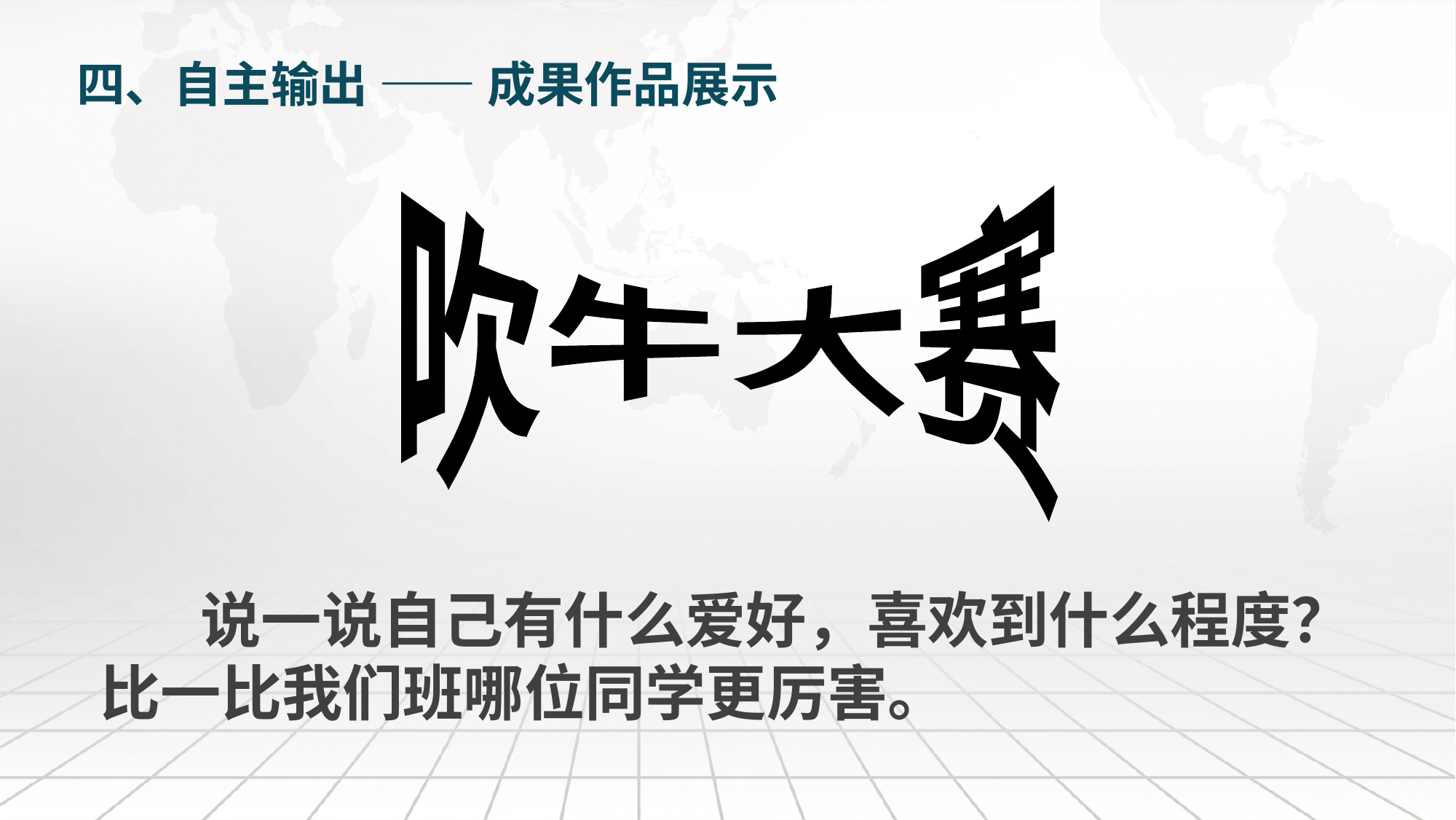

四、自主输出 —— 成果作品展示
吹牛大赛
        说一说自己有什么爱好，喜欢到什么程度？比一比我们班哪位同学更厉害。